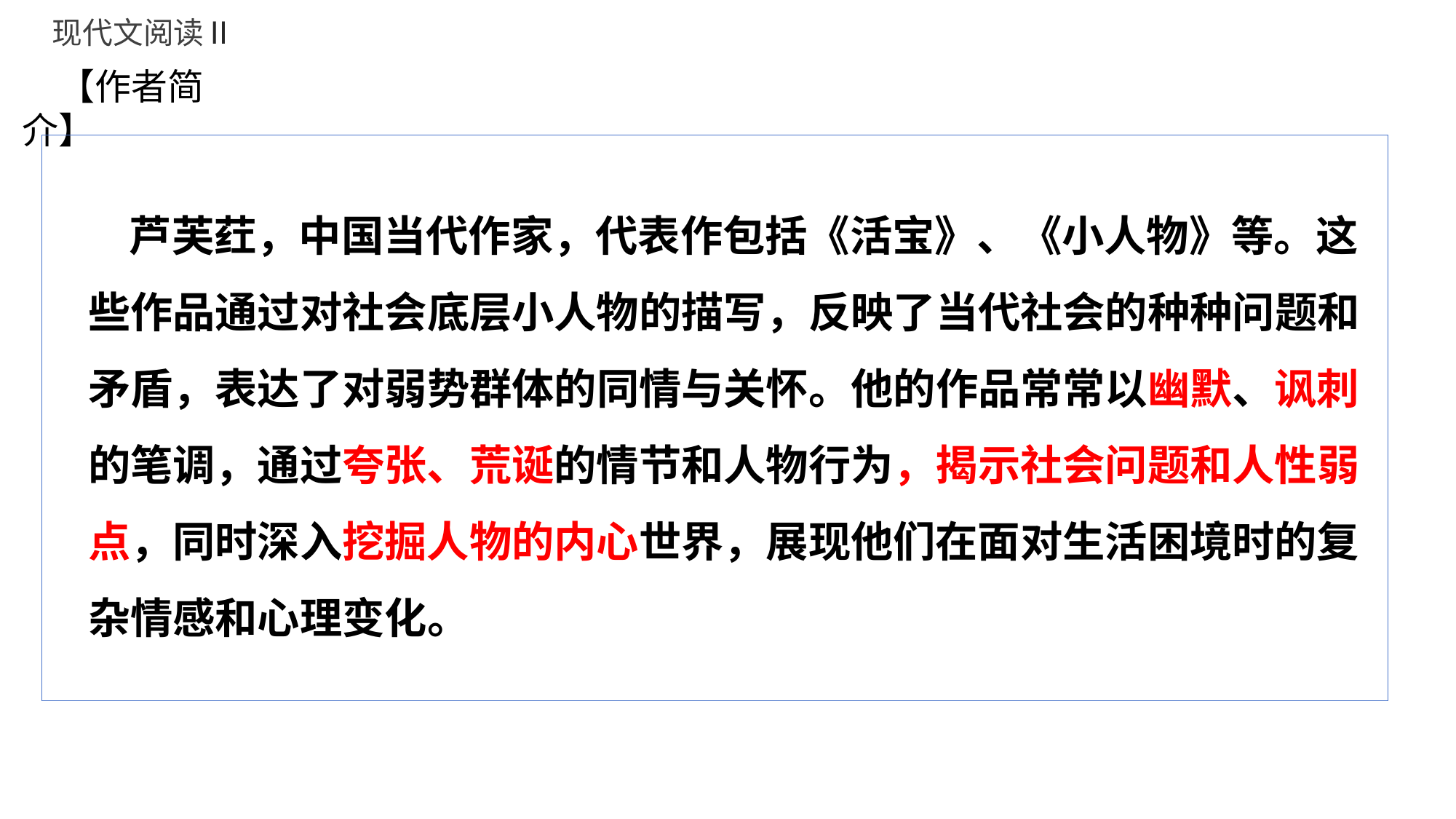

现代文阅读Ⅱ
【作者简介】

    芦芙荭，中国当代作家，代表作包括《活宝》、《小人物》等。这些作品通过对社会底层小人物的描写，反映了当代社会的种种问题和矛盾，表达了对弱势群体的同情与关怀。他的作品常常以幽默、讽刺的笔调，通过夸张、荒诞的情节和人物行为，揭示社会问题和人性弱点，同时深入挖掘人物的内心世界，展现他们在面对生活困境时的复杂情感和心理变化。